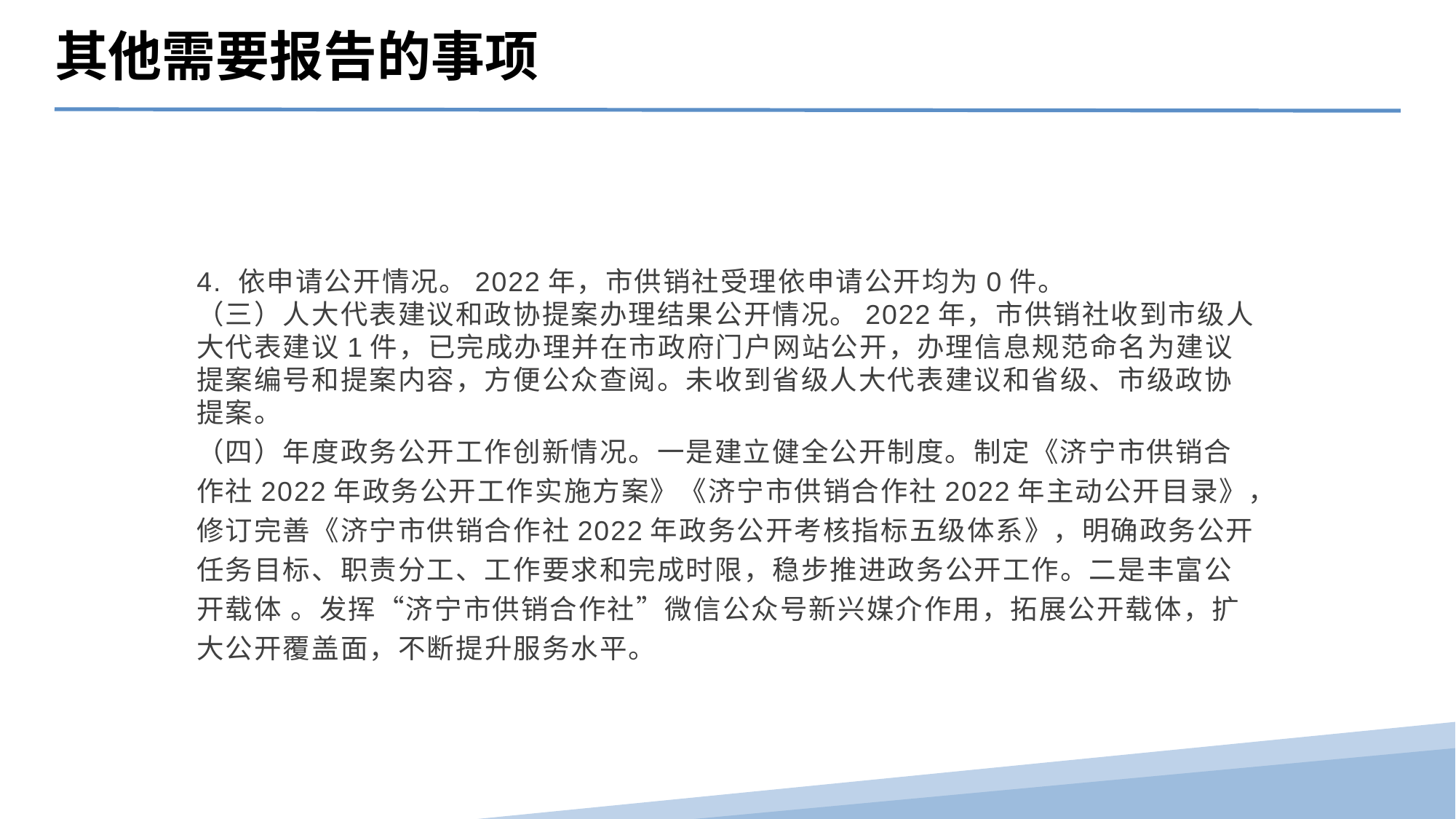

其他需要报告的事项
4. 依申请公开情况。2022年，市供销社受理依申请公开均为0件。
（三）人大代表建议和政协提案办理结果公开情况。2022年，市供销社收到市级人大代表建议1件，已完成办理并在市政府门户网站公开，办理信息规范命名为建议提案编号和提案内容，方便公众查阅。未收到省级人大代表建议和省级、市级政协提案。
（四）年度政务公开工作创新情况。一是建立健全公开制度。制定《济宁市供销合作社2022年政务公开工作实施方案》《济宁市供销合作社2022年主动公开目录》，修订完善《济宁市供销合作社2022年政务公开考核指标五级体系》，明确政务公开任务目标、职责分工、工作要求和完成时限，稳步推进政务公开工作。二是丰富公开载体 。发挥“济宁市供销合作社”微信公众号新兴媒介作用，拓展公开载体，扩大公开覆盖面，不断提升服务水平。